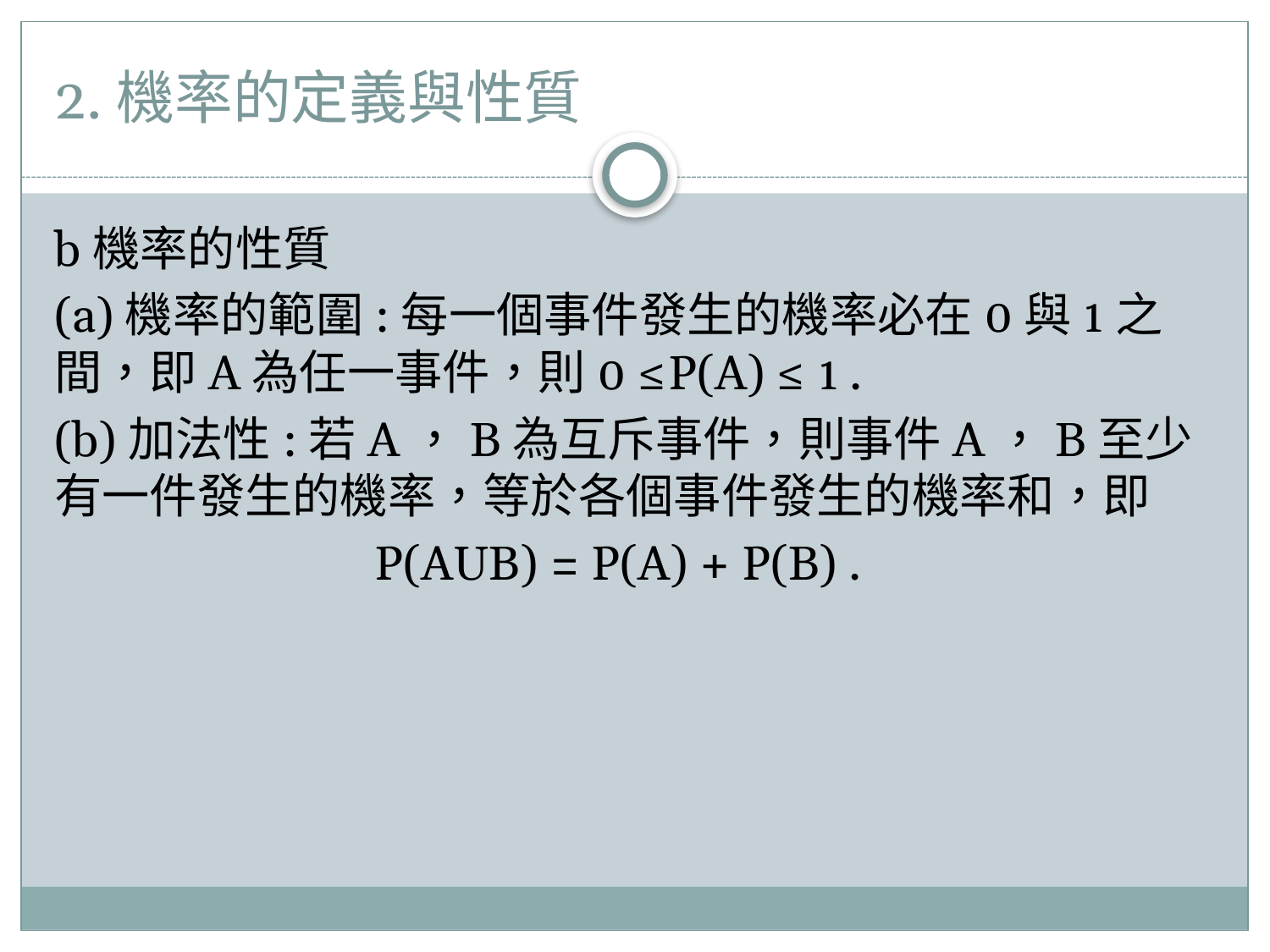

# 2.機率的定義與性質
b機率的性質
(a)機率的範圍:每一個事件發生的機率必在0與1之間，即A為任一事件，則0 ≤P(A) ≤ 1 .
(b)加法性:若A，B為互斥事件，則事件A，B至少有一件發生的機率，等於各個事件發生的機率和，即
                            P(AUB) = P(A) + P(B) .